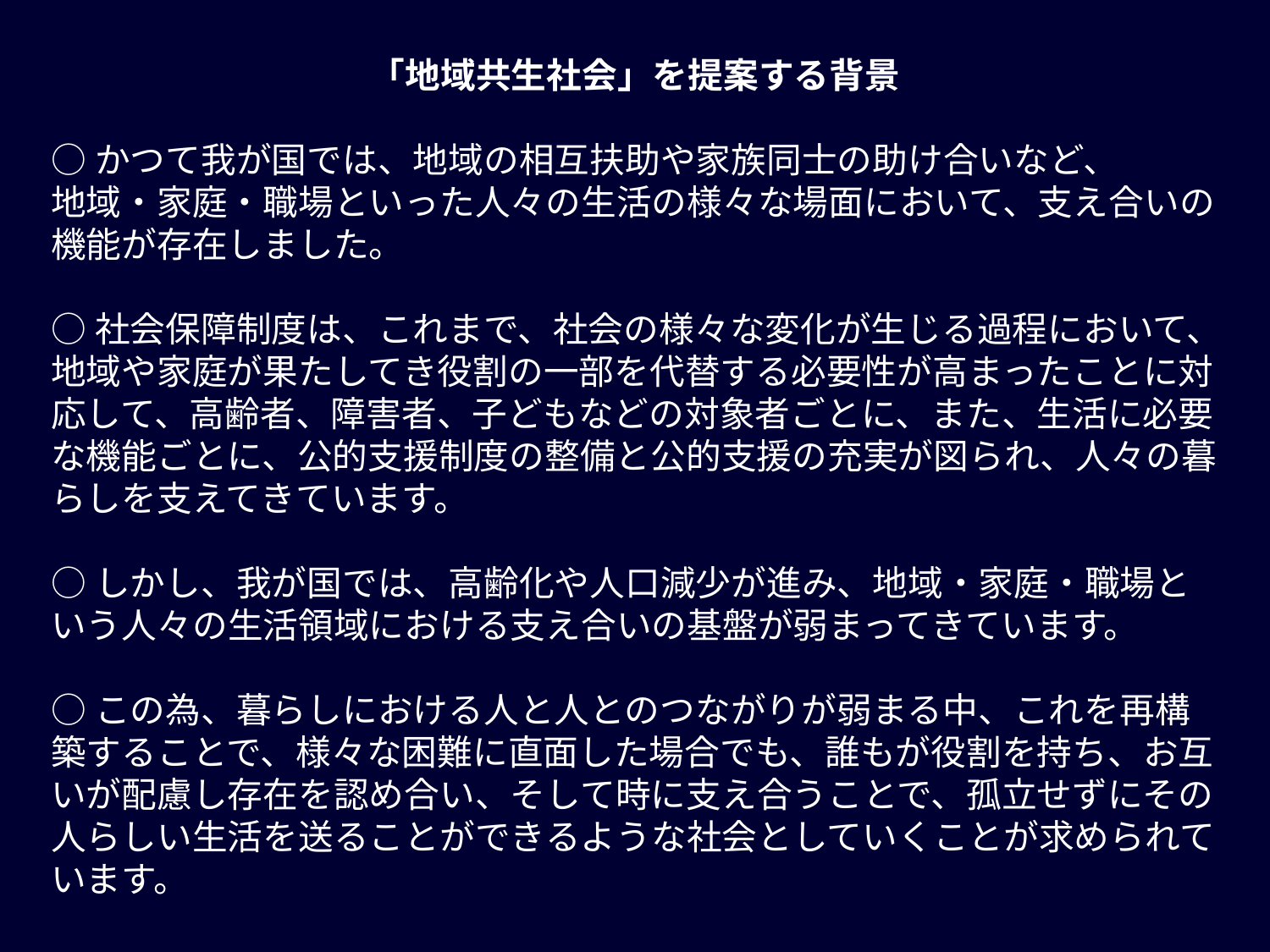

「地域共生社会」を提案する背景

○かつて我が国では、地域の相互扶助や家族同士の助け合いなど、
地域・家庭・職場といった人々の生活の様々な場面において、支え合いの機能が存在しました。

○社会保障制度は、これまで、社会の様々な変化が生じる過程において、地域や家庭が果たしてき役割の一部を代替する必要性が高まったことに対応して、高齢者、障害者、子どもなどの対象者ごとに、また、生活に必要な機能ごとに、公的支援制度の整備と公的支援の充実が図られ、人々の暮らしを支えてきています。

○しかし、我が国では、高齢化や人口減少が進み、地域・家庭・職場という人々の生活領域における支え合いの基盤が弱まってきています。

○この為、暮らしにおける人と人とのつながりが弱まる中、これを再構築することで、様々な困難に直面した場合でも、誰もが役割を持ち、お互いが配慮し存在を認め合い、そして時に支え合うことで、孤立せずにその人らしい生活を送ることができるような社会としていくことが求められています。